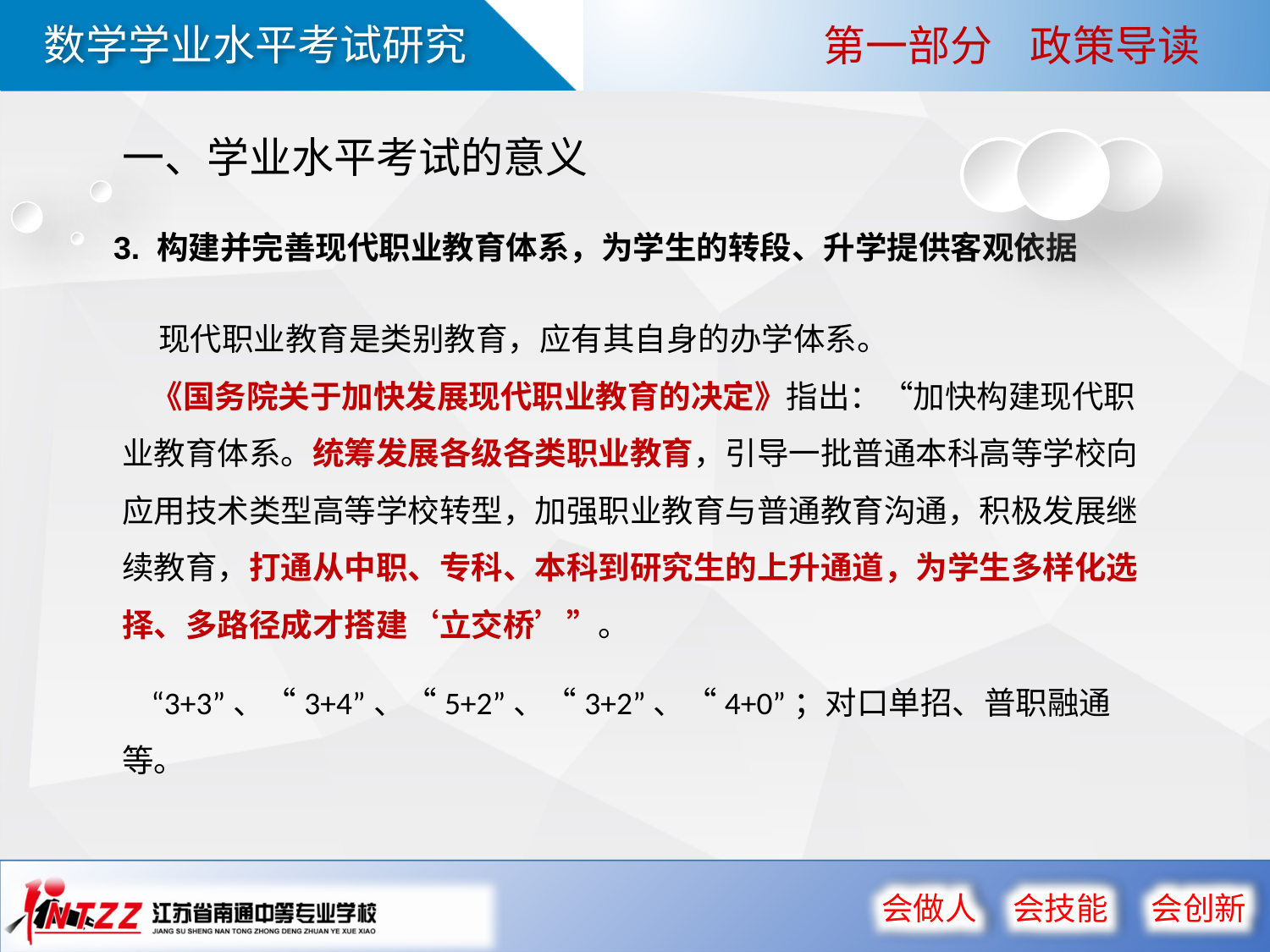

第一部分    政策导读
一、学业水平考试的意义

  3. 构建并完善现代职业教育体系，为学生的转段、升学提供客观依据

    现代职业教育是类别教育，应有其自身的办学体系。
   《国务院关于加快发展现代职业教育的决定》指出：“加快构建现代职业教育体系。统筹发展各级各类职业教育，引导一批普通本科高等学校向应用技术类型高等学校转型，加强职业教育与普通教育沟通，积极发展继续教育，打通从中职、专科、本科到研究生的上升通道，为学生多样化选择、多路径成才搭建‘立交桥’”。
    “3+3”、“3+4”、“5+2”、“3+2”、“4+0”；对口单招、普职融通等。